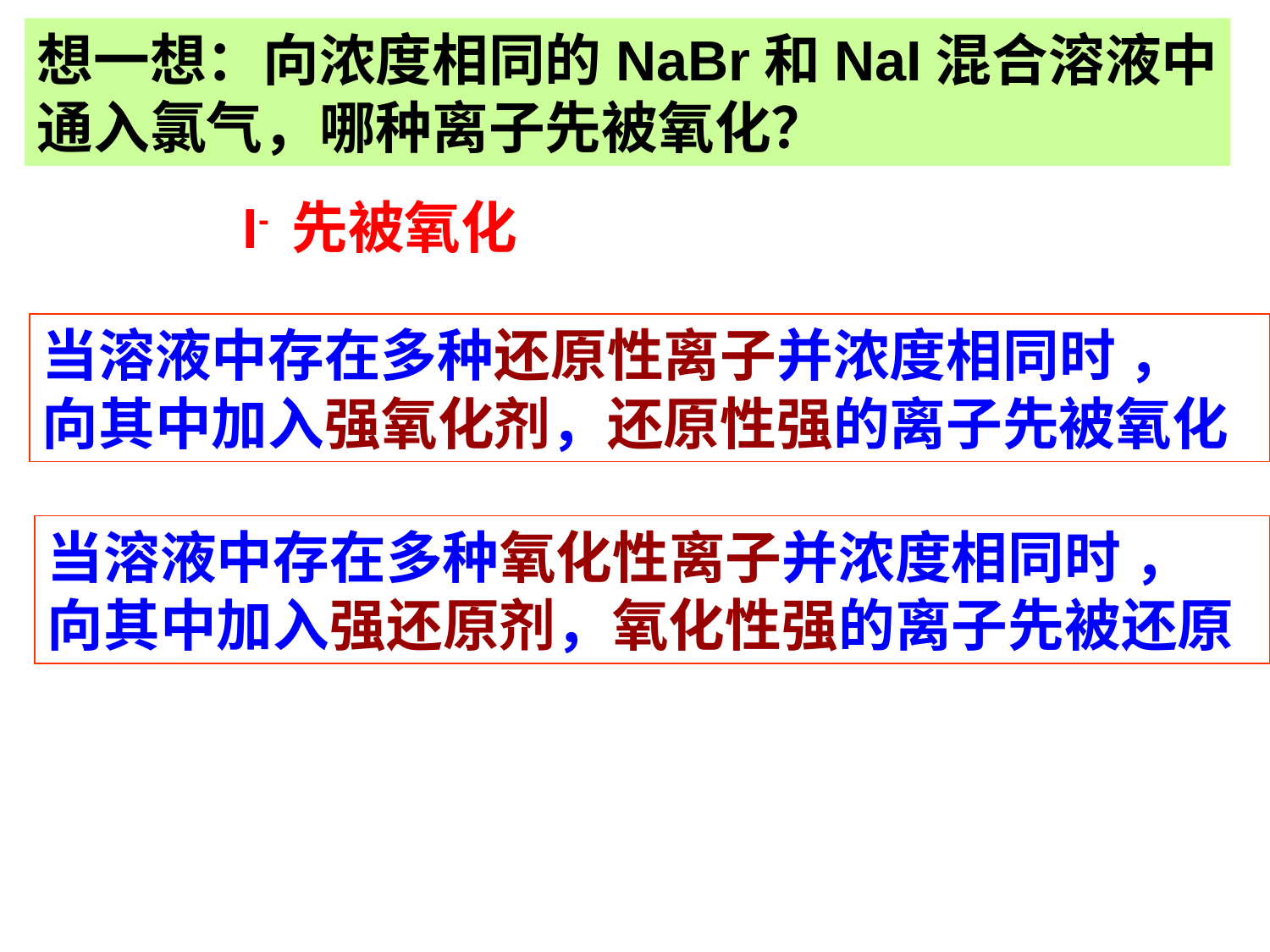

想一想：向浓度相同的NaBr和NaI混合溶液中
通入氯气，哪种离子先被氧化？

I- 先被氧化
当溶液中存在多种还原性离子并浓度相同时 ，
向其中加入强氧化剂，还原性强的离子先被氧化
当溶液中存在多种氧化性离子并浓度相同时 ，
向其中加入强还原剂，氧化性强的离子先被还原